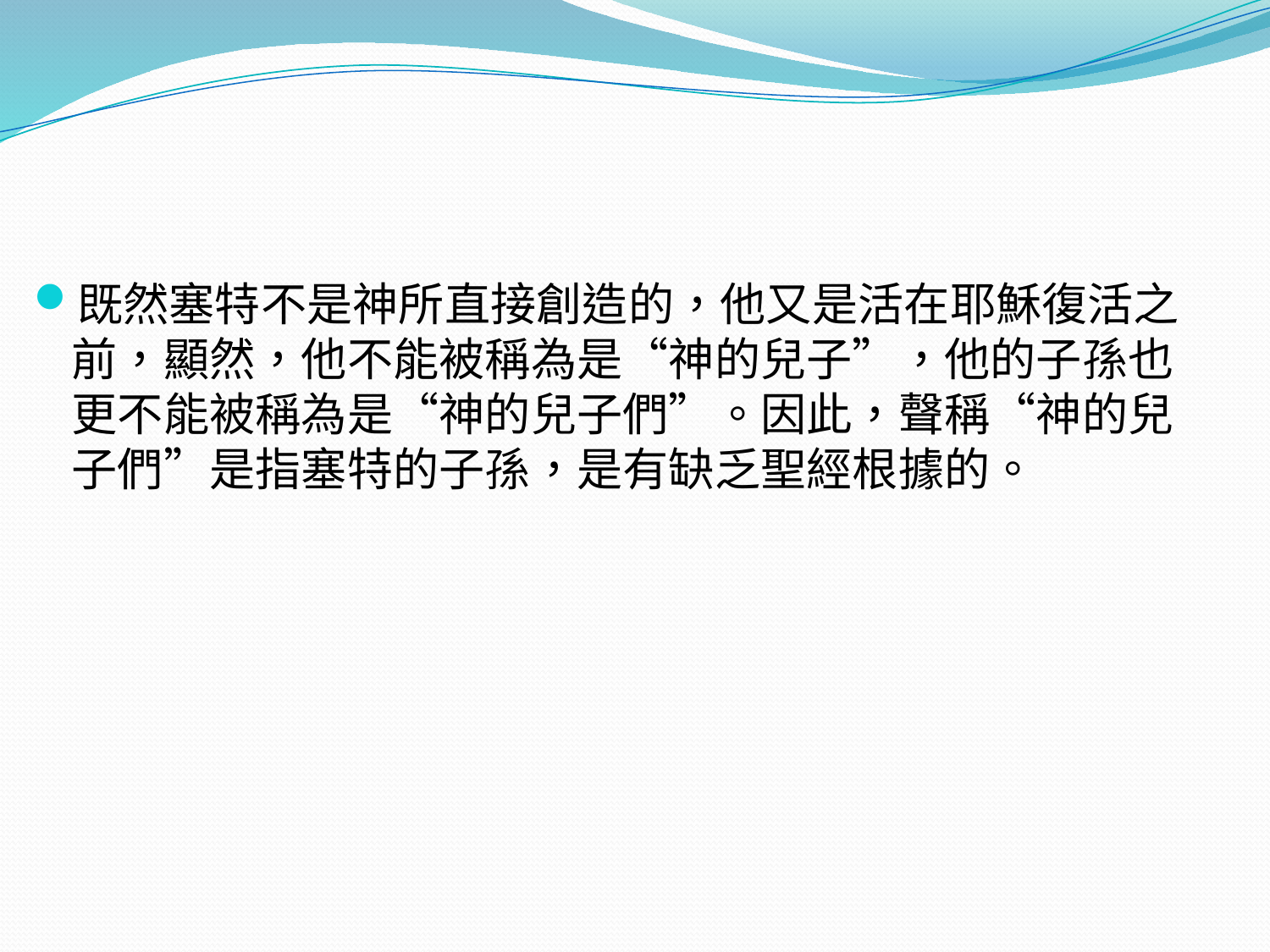

#
既然塞特不是神所直接創造的，他又是活在耶穌復活之前，顯然，他不能被稱為是“神的兒子”，他的子孫也更不能被稱為是“神的兒子們”。因此，聲稱“神的兒子們”是指塞特的子孫，是有缺乏聖經根據的。